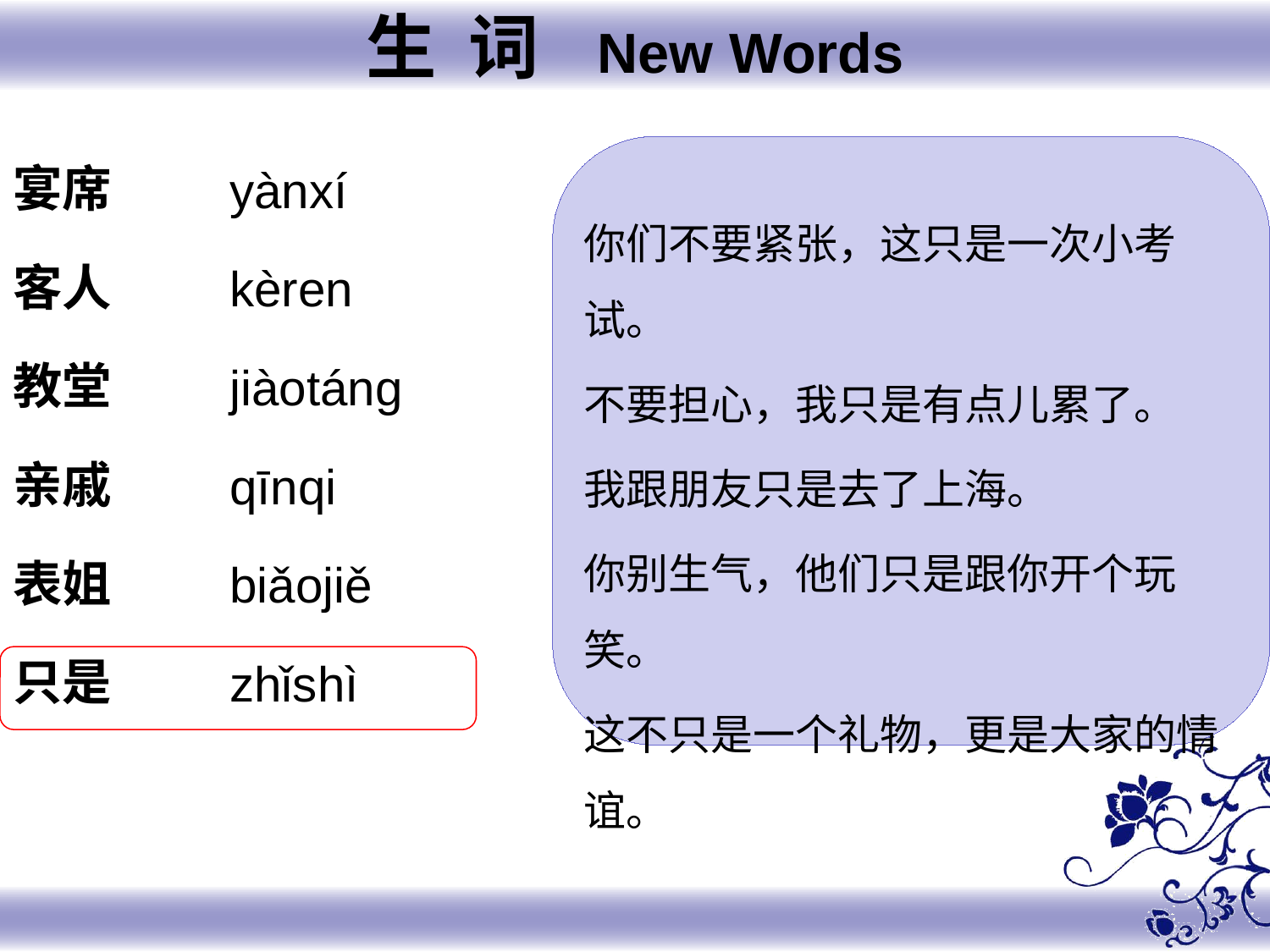

生  词   New Words
宴席
客人
教堂
亲戚
表姐
只是
yànxí
kèren
jiàotáng
qīnqi
biǎojiě
zhǐshì

你们不要紧张，这只是一次小考试。
不要担心，我只是有点儿累了。
我跟朋友只是去了上海。
你别生气，他们只是跟你开个玩笑。
这不只是一个礼物，更是大家的情谊。